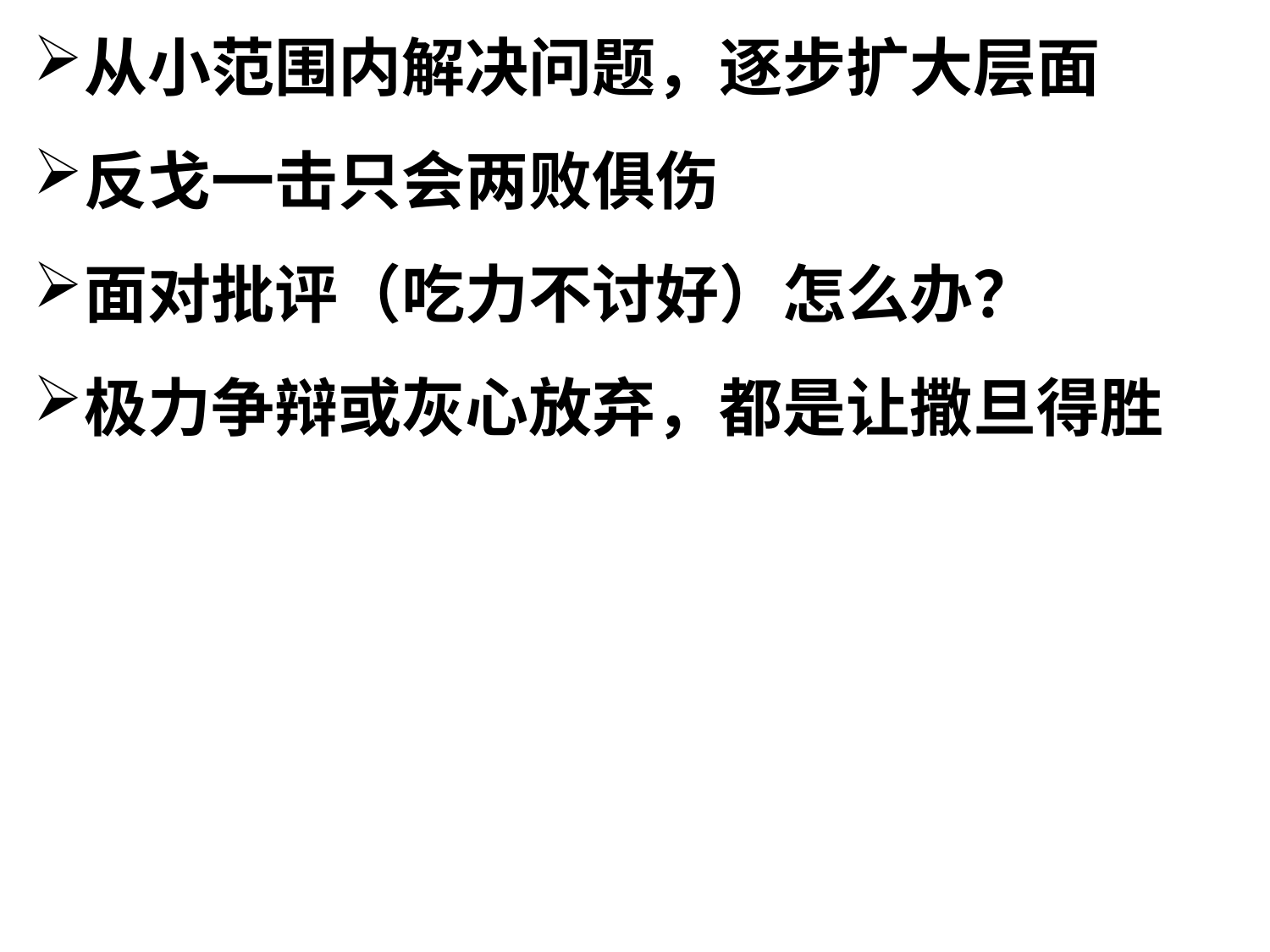

从小范围内解决问题，逐步扩大层面

反戈一击只会两败俱伤

面对批评（吃力不讨好）怎么办？

极力争辩或灰心放弃，都是让撒旦得胜